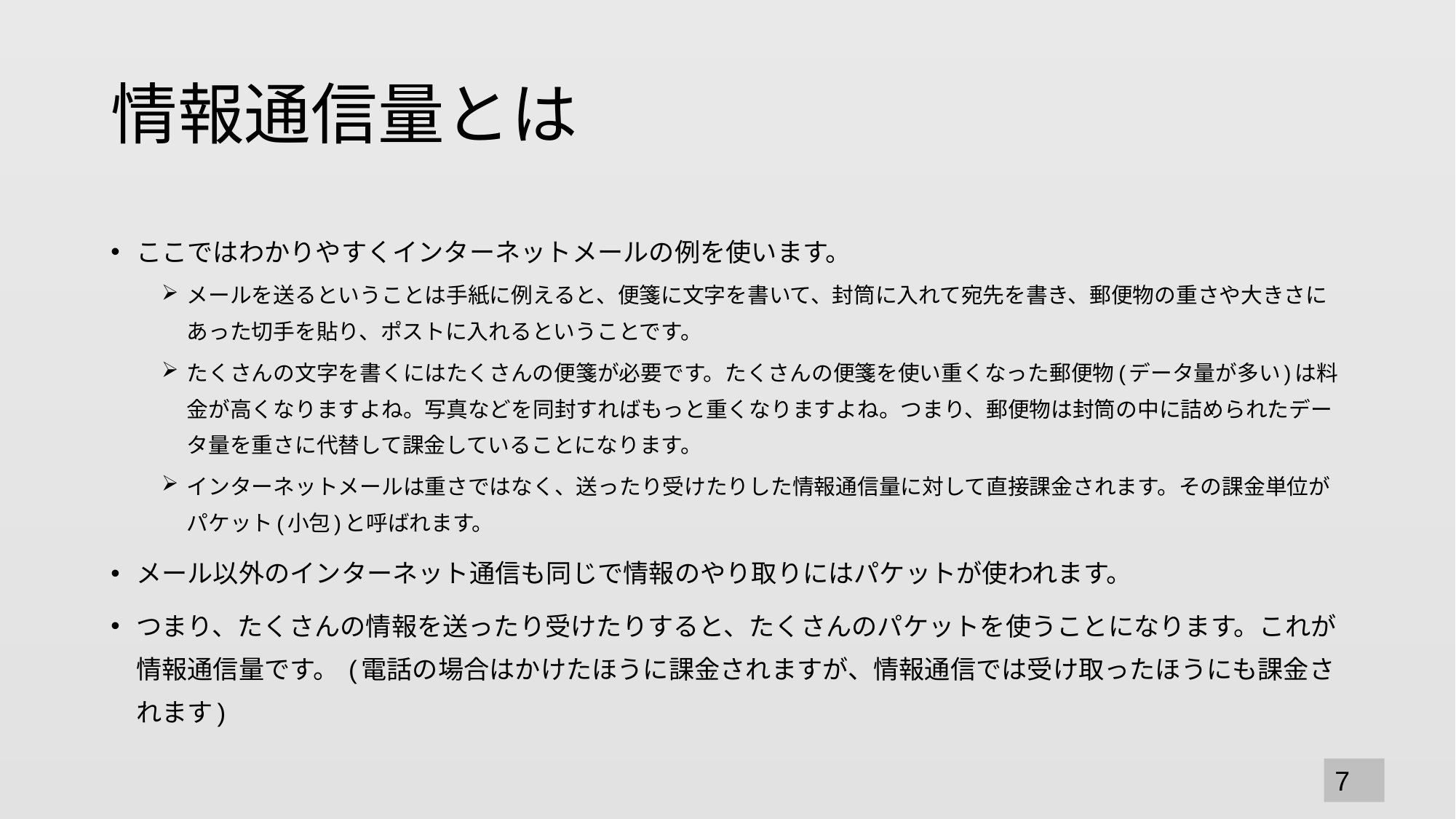

# 情報通信量とは
ここではわかりやすくインターネットメールの例を使います。
メールを送るということは手紙に例えると、便箋に文字を書いて、封筒に入れて宛先を書き、郵便物の重さや大きさにあった切手を貼り、ポストに入れるということです。
たくさんの文字を書くにはたくさんの便箋が必要です。たくさんの便箋を使い重くなった郵便物(データ量が多い)は料金が高くなりますよね。写真などを同封すればもっと重くなりますよね。つまり、郵便物は封筒の中に詰められたデータ量を重さに代替して課金していることになります。
インターネットメールは重さではなく、送ったり受けたりした情報通信量に対して直接課金されます。その課金単位がパケット(小包)と呼ばれます。
メール以外のインターネット通信も同じで情報のやり取りにはパケットが使われます。
つまり、たくさんの情報を送ったり受けたりすると、たくさんのパケットを使うことになります。これが情報通信量です。 (電話の場合はかけたほうに課金されますが、情報通信では受け取ったほうにも課金されます)
7
7